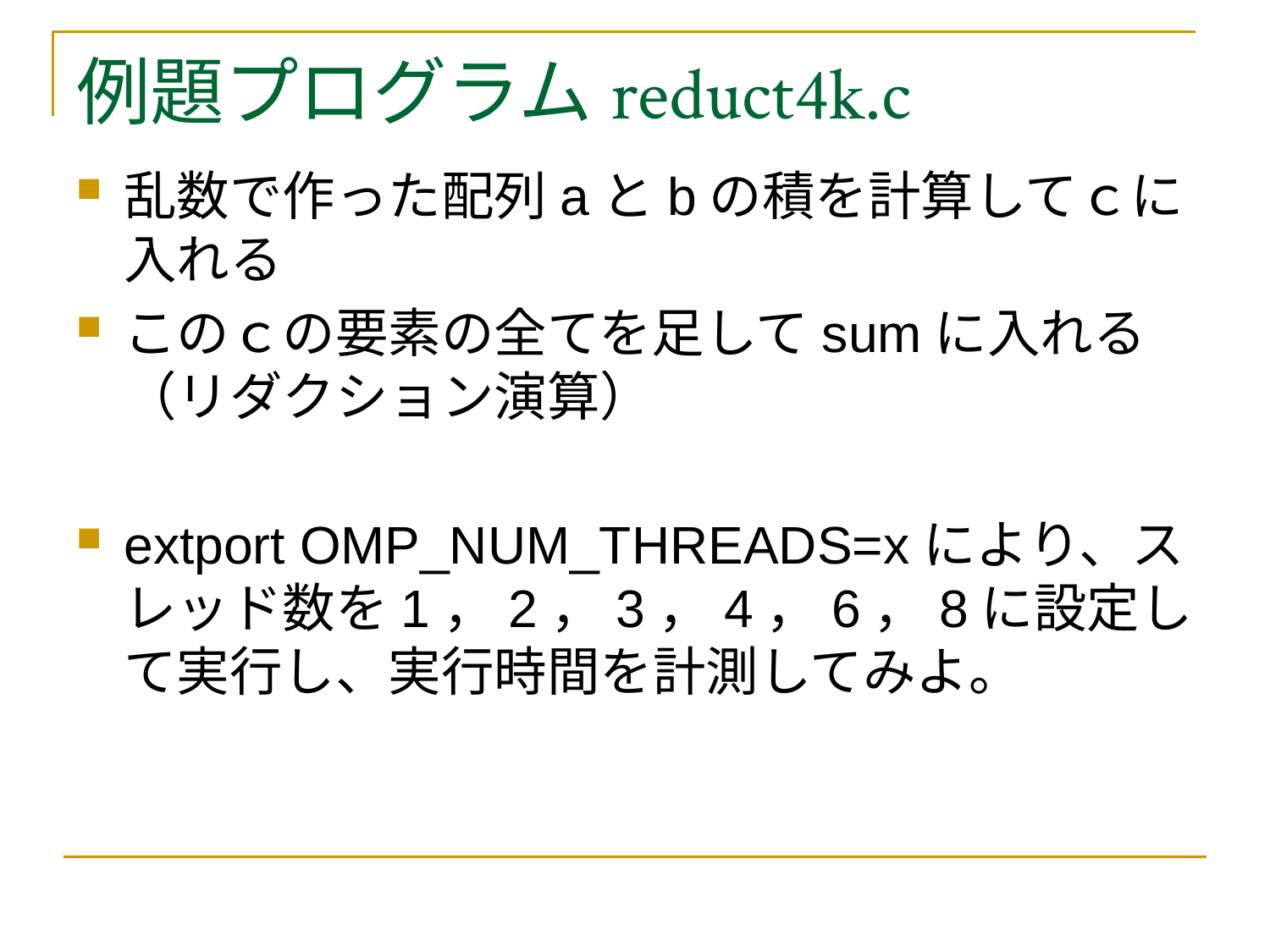

# 例題プログラムreduct4k.c
乱数で作った配列aとbの積を計算してｃに入れる
このｃの要素の全てを足してsumに入れる（リダクション演算）

extport OMP_NUM_THREADS=xにより、スレッド数を1，2，3，4，6，8に設定して実行し、実行時間を計測してみよ。